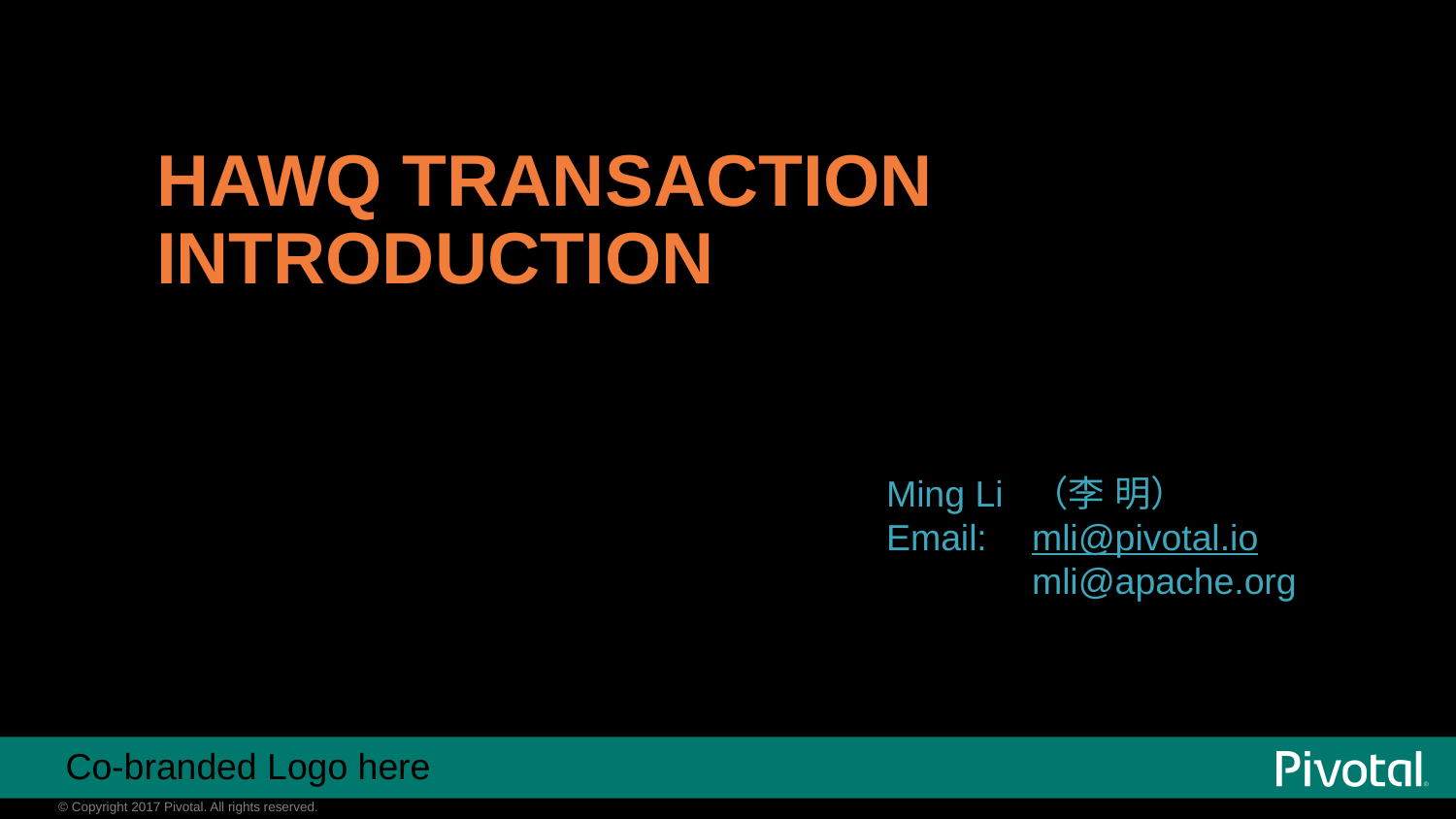

HAWQ TRANSACTION INTRODUCTION

Ming Li 	（李 明）
Email: 	mli@pivotal.io
	mli@apache.org
Co-branded Logo here